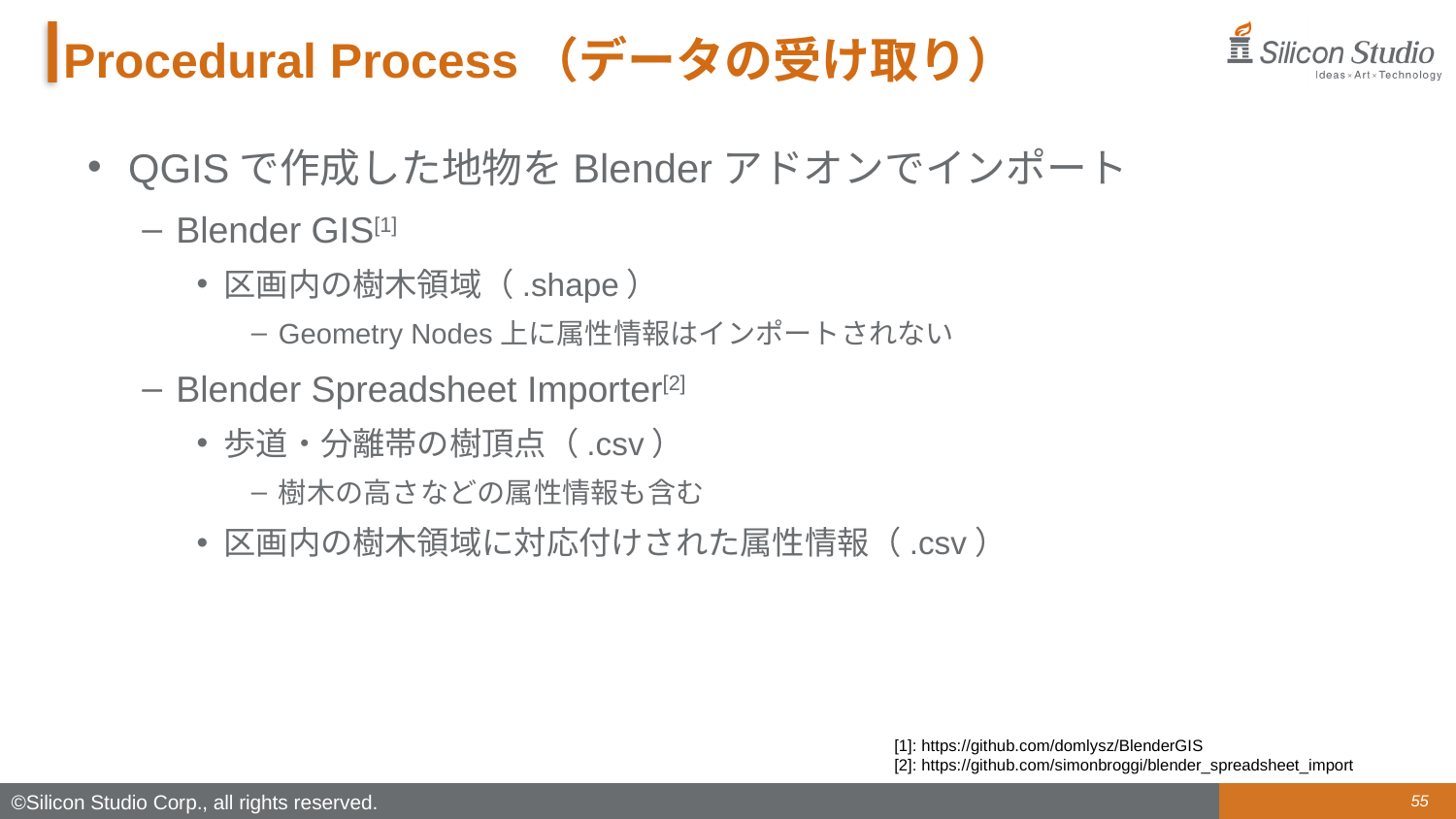

# Procedural Process（データの受け取り）
QGISで作成した地物をBlenderアドオンでインポート
Blender GIS[1]
区画内の樹木領域（.shape）
Geometry Nodes上に属性情報はインポートされない
Blender Spreadsheet Importer[2]
歩道・分離帯の樹頂点（.csv）
樹木の高さなどの属性情報も含む
区画内の樹木領域に対応付けされた属性情報（.csv）

[1]: https://github.com/domlysz/BlenderGIS
[2]: https://github.com/simonbroggi/blender_spreadsheet_import